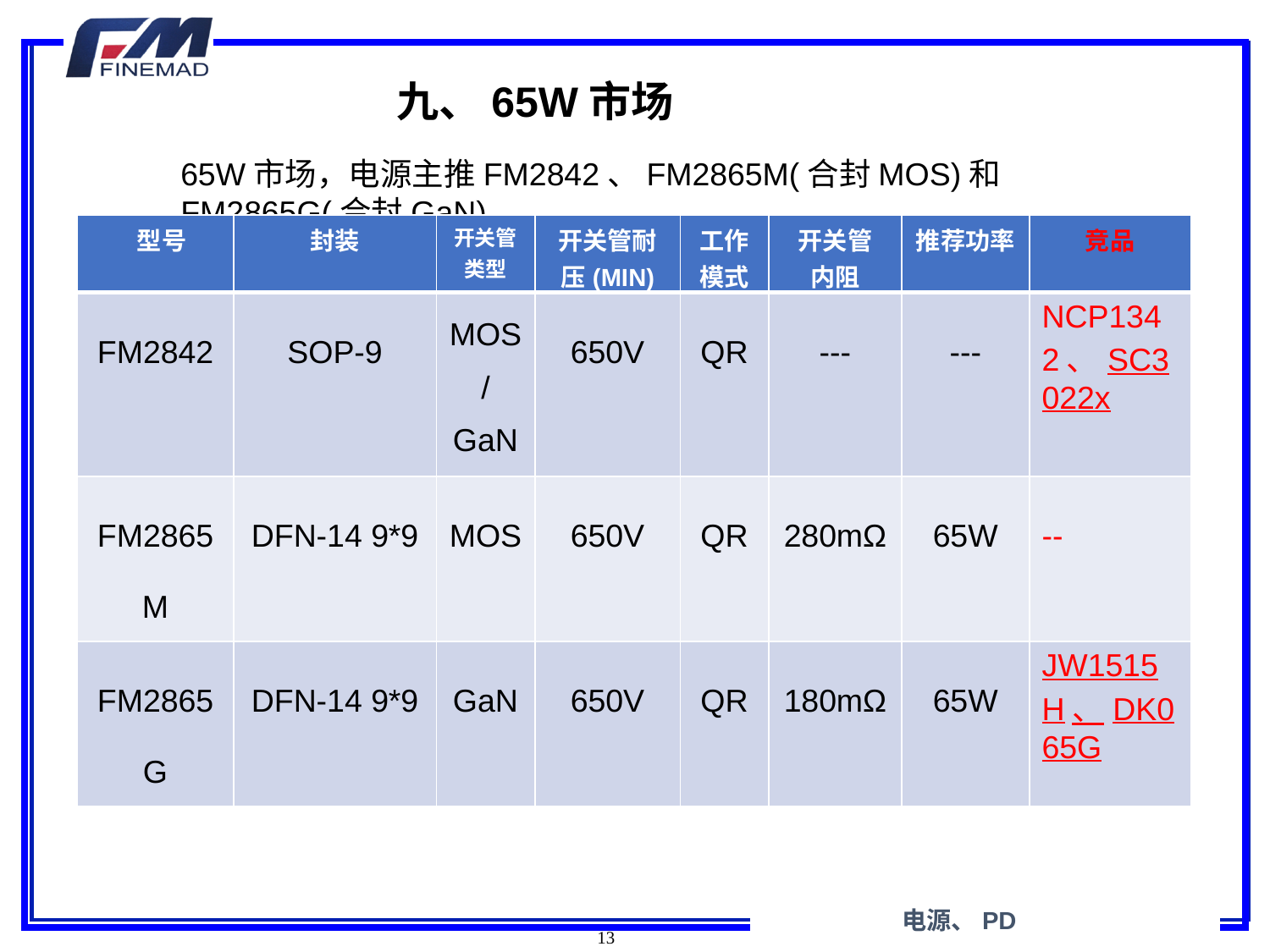

九、65W市场
65W市场，电源主推FM2842、FM2865M(合封MOS)和FM2865G(合封GaN)
| 型号 | 封装 | 开关管类型 | 开关管耐压(MIN) | 工作模式 | 开关管 内阻 | 推荐功率 | 竞品 |
| --- | --- | --- | --- | --- | --- | --- | --- |
| FM2842 | SOP-9 | MOS/GaN | 650V | QR | --- | --- | NCP1342、SC3022x |
| FM2865M | DFN-14 9\*9 | MOS | 650V | QR | 280mΩ | 65W | -- |
| FM2865G | DFN-14 9\*9 | GaN | 650V | QR | 180mΩ | 65W | JW1515H、DK065G |
 电源、PD